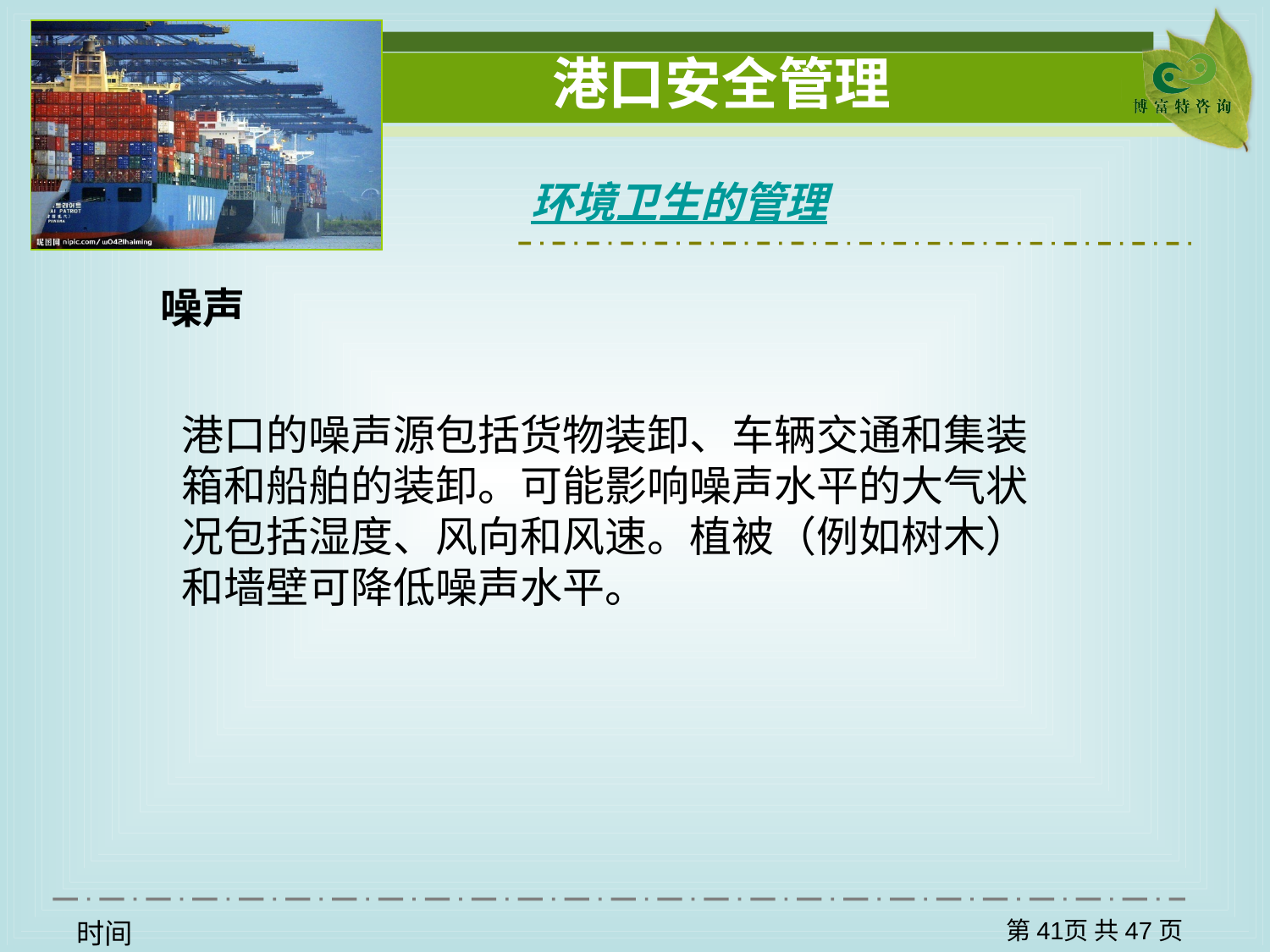

环境卫生的管理
噪声
港口的噪声源包括货物装卸、车辆交通和集装箱和船舶的装卸。可能影响噪声水平的大气状况包括湿度、风向和风速。植被（例如树木）和墙壁可降低噪声水平。
第41页 共47页
时间